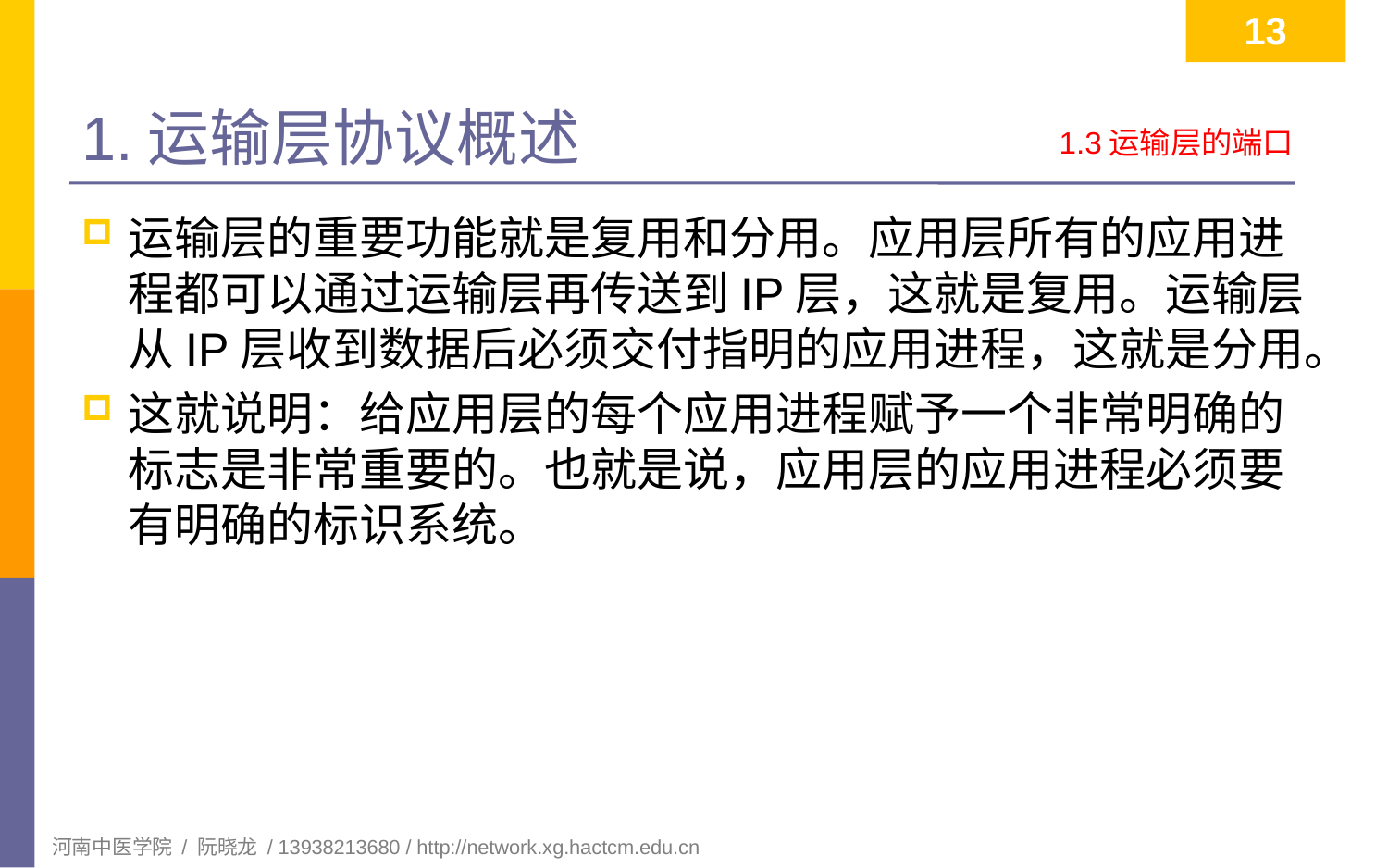

13
# 1.运输层协议概述
1.3运输层的端口
运输层的重要功能就是复用和分用。应用层所有的应用进程都可以通过运输层再传送到IP层，这就是复用。运输层从IP层收到数据后必须交付指明的应用进程，这就是分用。
这就说明：给应用层的每个应用进程赋予一个非常明确的标志是非常重要的。也就是说，应用层的应用进程必须要有明确的标识系统。